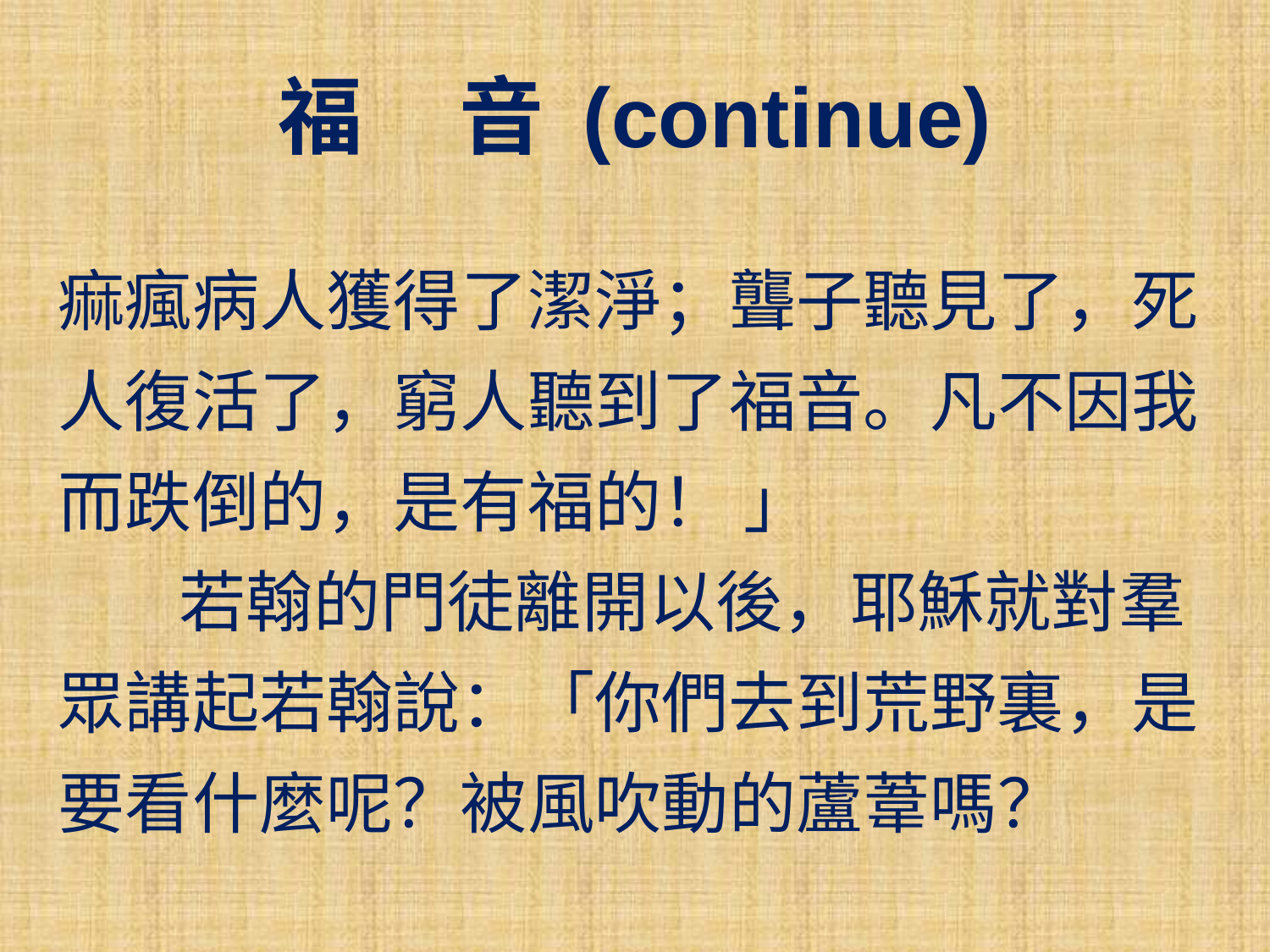

福     音 (continue)

痲瘋病人獲得了潔淨；聾子聽見了，死人復活了，窮人聽到了福音。凡不因我而跌倒的，是有福的！ 」
       若翰的門徒離開以後，耶穌就對羣眾講起若翰說：「你們去到荒野裏，是要看什麼呢？被風吹動的蘆葦嗎？